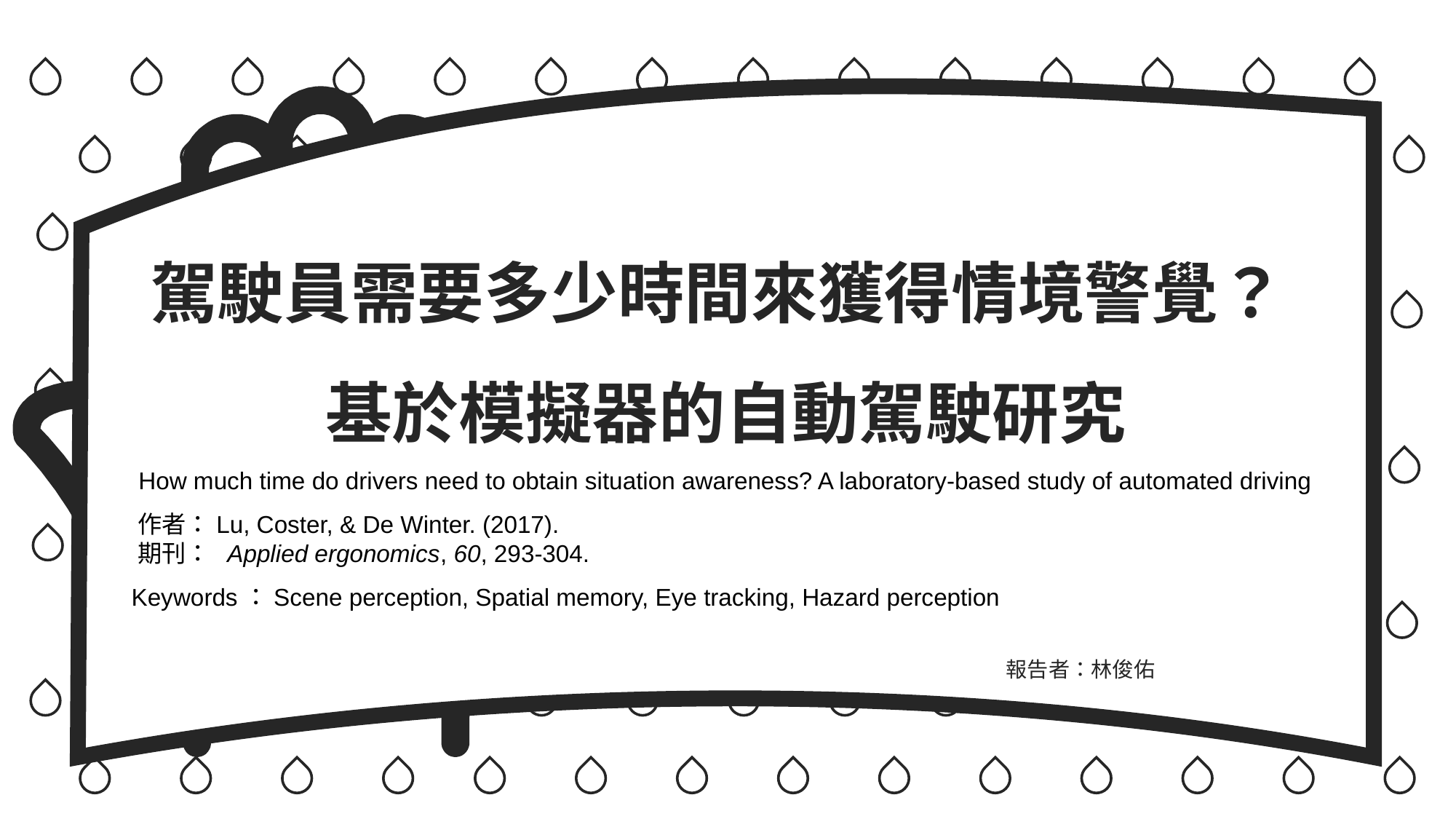

駕駛員需要多少時間來獲得情境警覺？
基於模擬器的自動駕駛研究
How much time do drivers need to obtain situation awareness? A laboratory-based study of automated driving
        作者：Lu, Coster, & De Winter. (2017).
        期刊：  Applied ergonomics, 60, 293-304.
Keywords：Scene perception, Spatial memory, Eye tracking, Hazard perception
　　　　　　　　　　　　　　　　　　　　　　　　　　　　　　　　　　　　　　　報告者：林俊佑